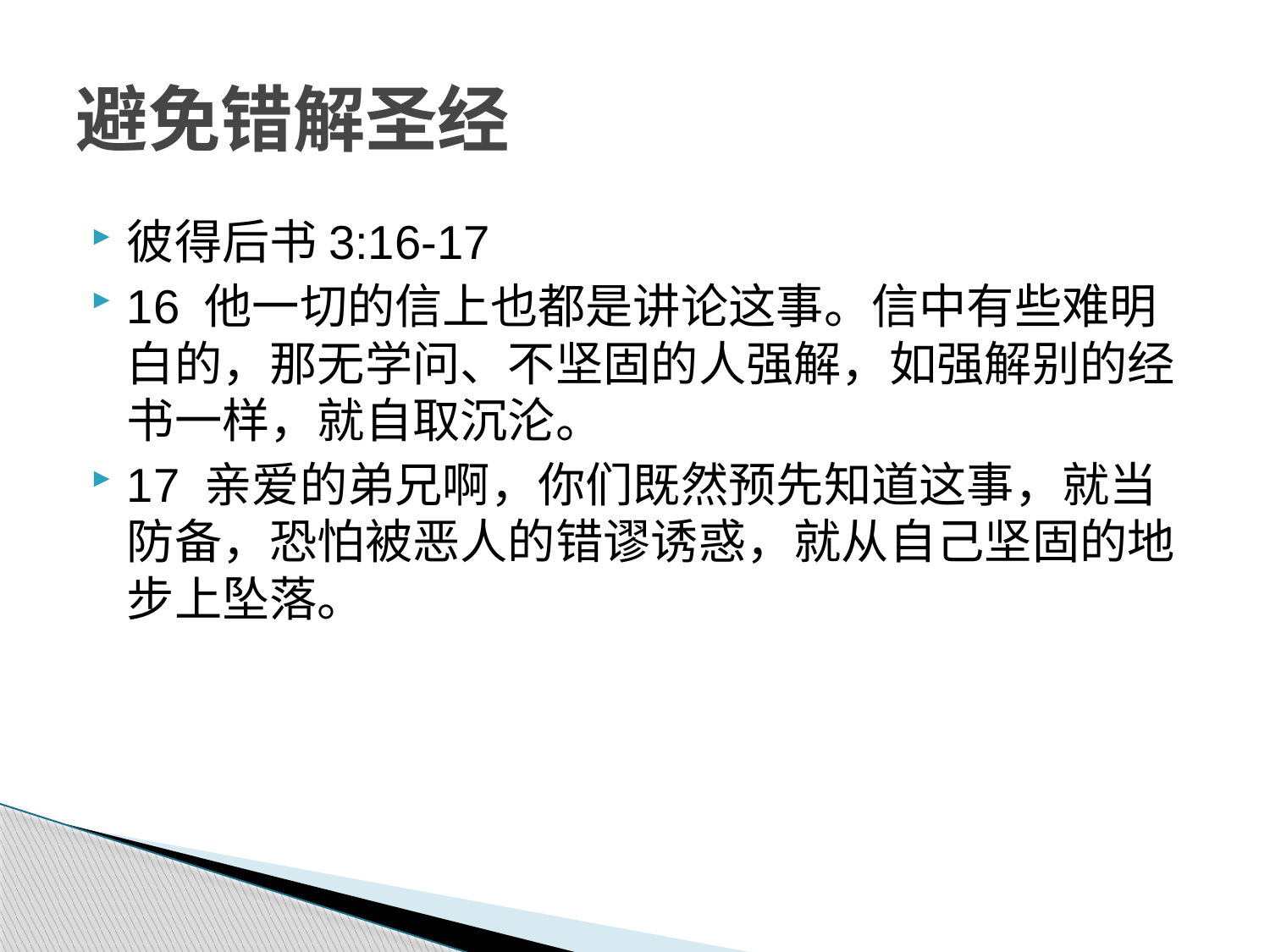

# 避免错解圣经
彼得后书‬3:16-17
16 他一切的信上也都是讲论这事。信中有些难明白的，那无学问、不坚固的人强解，如强解别的经书一样，就自取沉沦。‪
17 亲爱的弟兄啊，你们既然预先知道这事，就当防备，恐怕被恶人的错谬诱惑，就从自己坚固的地步上坠落。